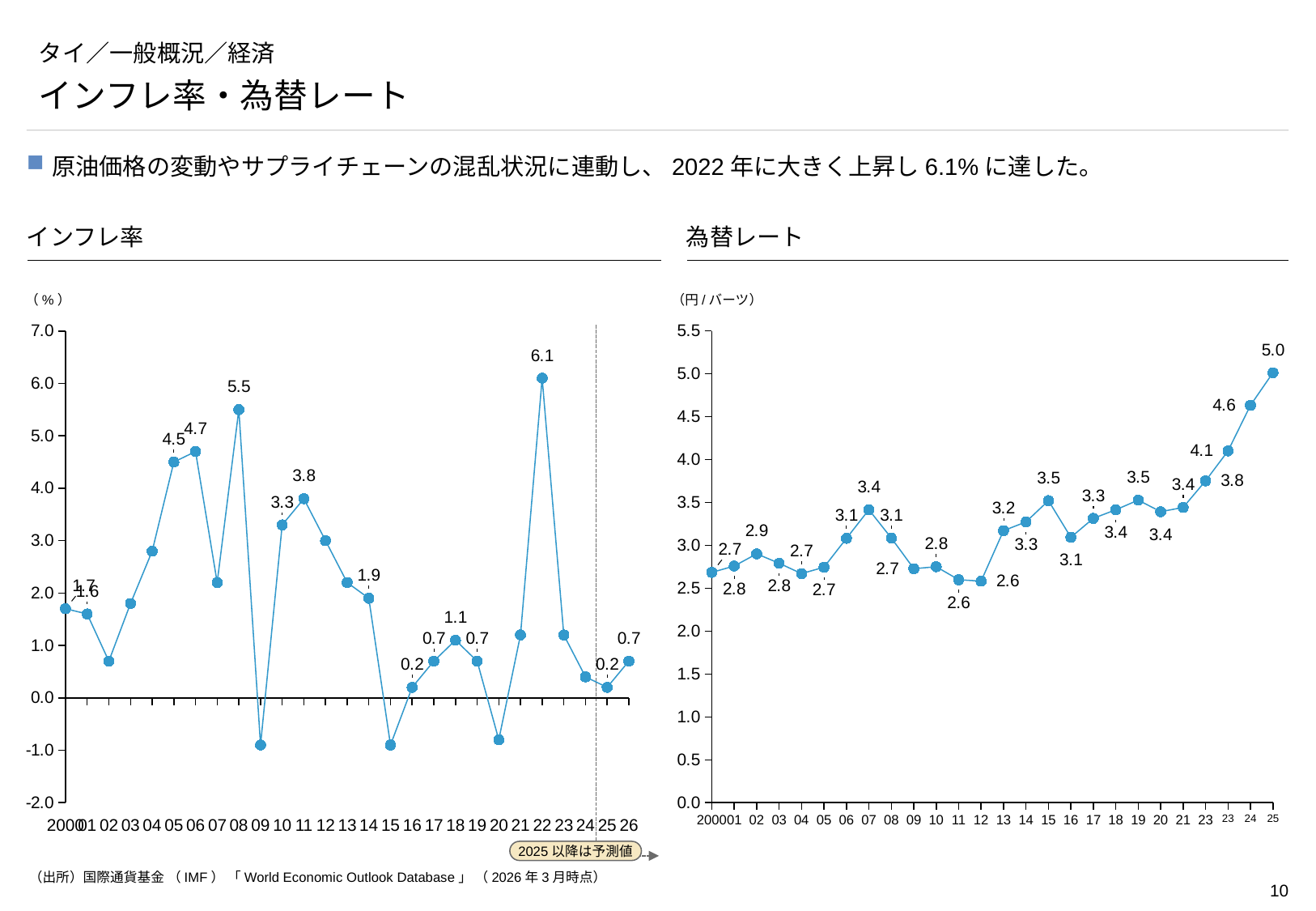

# タイ／一般概況／経済
インフレ率・為替レート
原油価格の変動やサプライチェーンの混乱状況に連動し、2022年に大きく上昇し6.1%に達した。
インフレ率
為替レート
（%）
（円/バーツ）

### Chart

| Category |  |
|---|---|

### Chart

| Category |  |
|---|---|
2025以降は予測値
2000
01
02
03
04
05
06
07
08
09
10
11
12
13
14
15
16
17
18
19
20
21
23
23
24
25
2000
01
02
03
04
05
06
07
08
09
10
11
12
13
14
15
16
17
18
19
20
21
22
23
24
25
26
（出所）国際通貨基金 （IMF） 「World Economic Outlook Database」 （2026年3月時点）